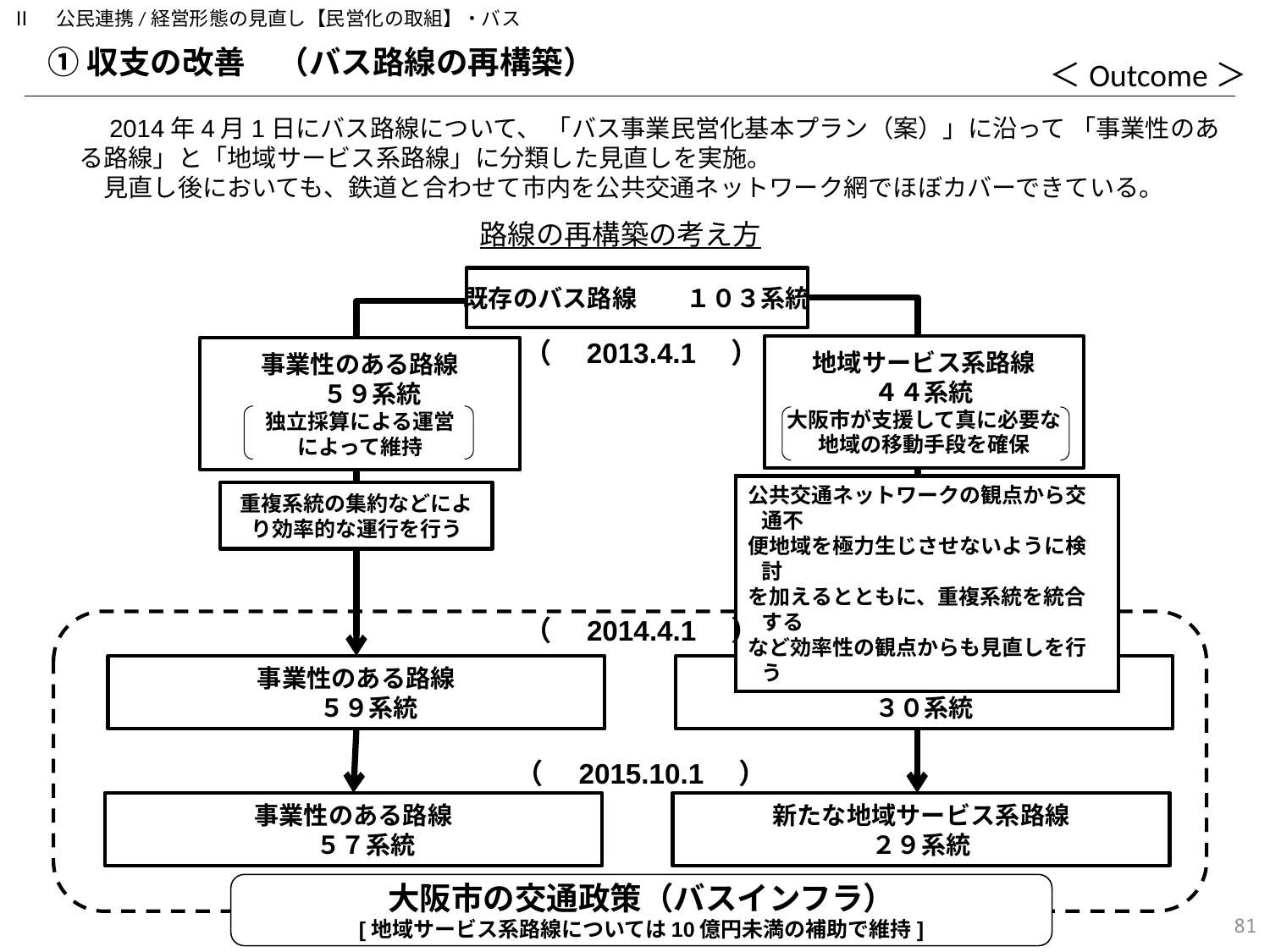

Ⅱ　公民連携/経営形態の見直し【民営化の取組】・バス
①収支の改善　（バス路線の再構築）
＜Outcome＞
　2014年4月1日にバス路線について、 「バス事業民営化基本プラン（案）」に沿って 「事業性のある路線」と「地域サービス系路線」に分類した見直しを実施。
　見直し後においても、鉄道と合わせて市内を公共交通ネットワーク網でほぼカバーできている。
路線の再構築の考え方

既存のバス路線　　１０３系統

（　2013.4.1　）
地域サービス系路線
４４系統
大阪市が支援して真に必要な
地域の移動手段を確保
事業性のある路線
　５９系統
独立採算による運営
によって維持

公共交通ネットワークの観点から交通不
便地域を極力生じさせないように検討
を加えるとともに、重複系統を統合する
など効率性の観点からも見直しを行う
重複系統の集約などにより効率的な運行を行う
（　2014.4.1　）

事業性のある路線
　５９系統
新たな地域サービス系路線
３０系統
（　2015.10.1　）
事業性のある路線
　５７系統
新たな地域サービス系路線
２９系統
大阪市の交通政策（バスインフラ）
[地域サービス系路線については10億円未満の補助で維持]
81